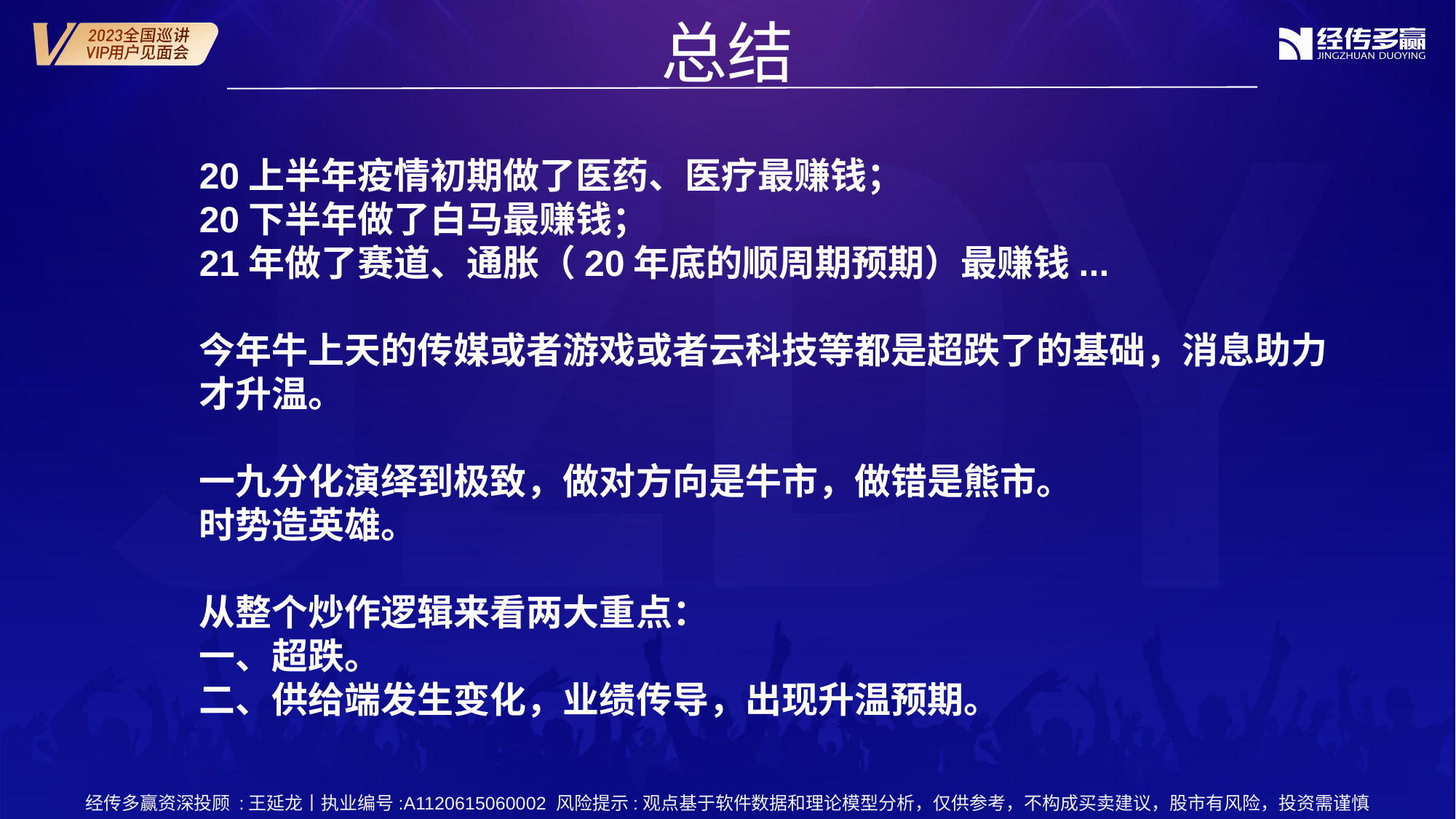

总结
20上半年疫情初期做了医药、医疗最赚钱；
20下半年做了白马最赚钱；
21年做了赛道、通胀（20年底的顺周期预期）最赚钱...

今年牛上天的传媒或者游戏或者云科技等都是超跌了的基础，消息助力才升温。

一九分化演绎到极致，做对方向是牛市，做错是熊市。
时势造英雄。

从整个炒作逻辑来看两大重点：
一、超跌。
二、供给端发生变化，业绩传导，出现升温预期。